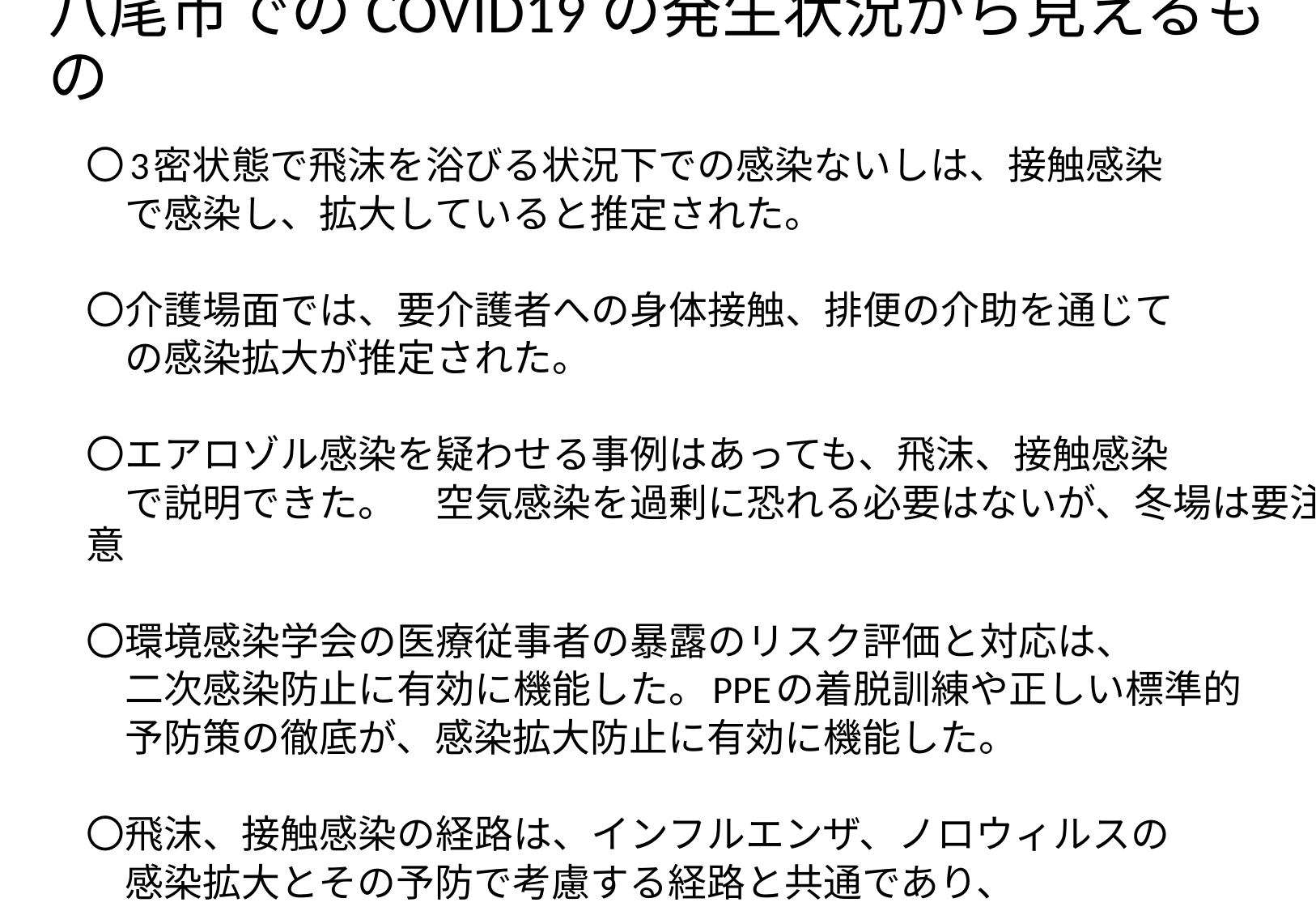

# 八尾市でのCOVID19の発生状況から見えるもの
〇3密状態で飛沫を浴びる状況下での感染ないしは、接触感染
　で感染し、拡大していると推定された。

〇介護場面では、要介護者への身体接触、排便の介助を通じて
　の感染拡大が推定された。

〇エアロゾル感染を疑わせる事例はあっても、飛沫、接触感染
　で説明できた。　空気感染を過剰に恐れる必要はないが、冬場は要注意

〇環境感染学会の医療従事者の暴露のリスク評価と対応は、
　二次感染防止に有効に機能した。PPEの着脱訓練や正しい標準的
　予防策の徹底が、感染拡大防止に有効に機能した。

〇飛沫、接触感染の経路は、インフルエンザ、ノロウィルスの
　感染拡大とその予防で考慮する経路と共通であり、
　感染防御が有効に機能したと推定される好事例があった。